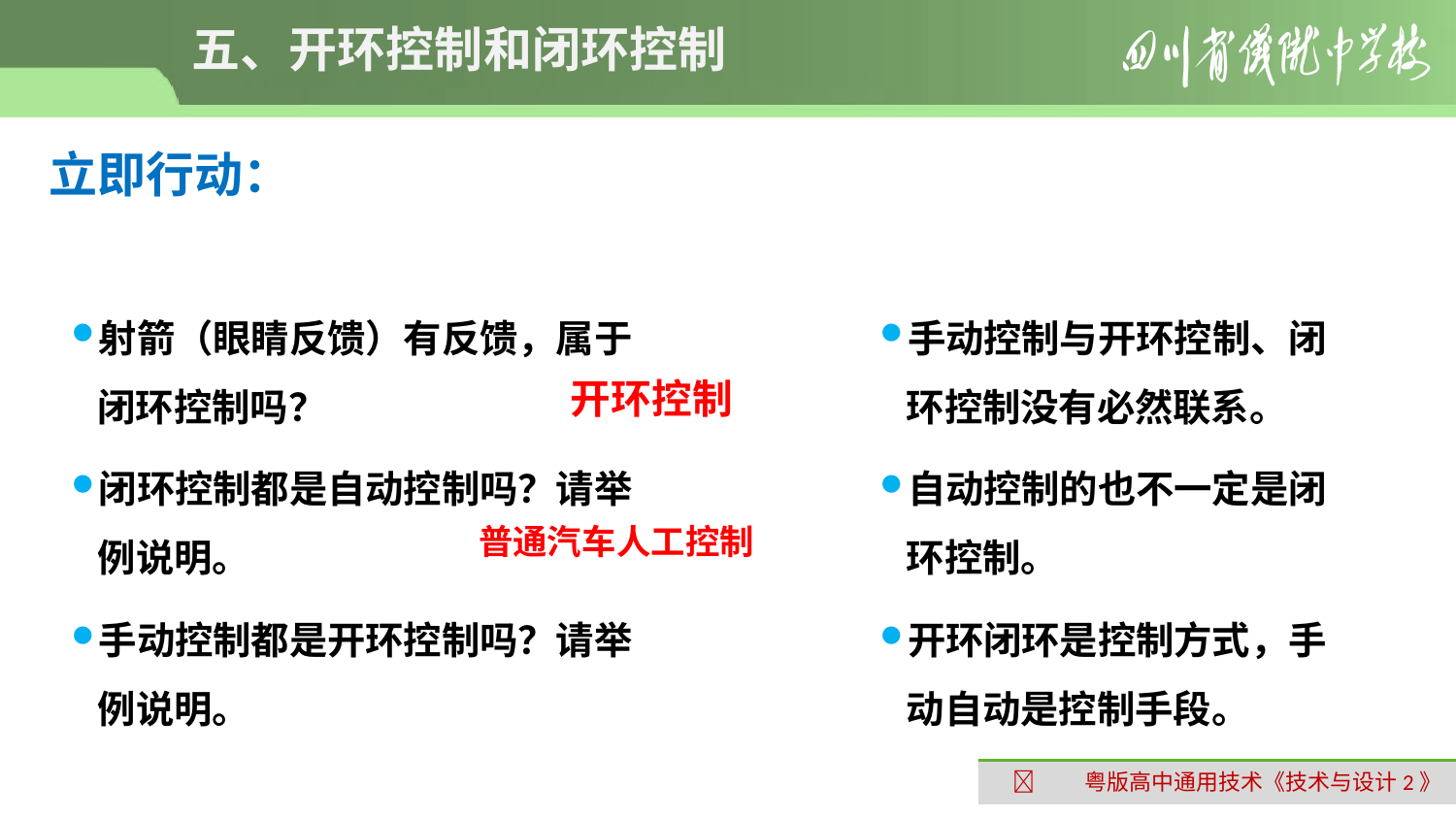

# 五、开环控制和闭环控制
立即行动：
射箭（眼睛反馈）有反馈，属于闭环控制吗？
闭环控制都是自动控制吗？请举例说明。
手动控制都是开环控制吗？请举例说明。

手动控制与开环控制、闭环控制没有必然联系。
自动控制的也不一定是闭环控制。
开环闭环是控制方式，手动自动是控制手段。
开环控制
普通汽车人工控制